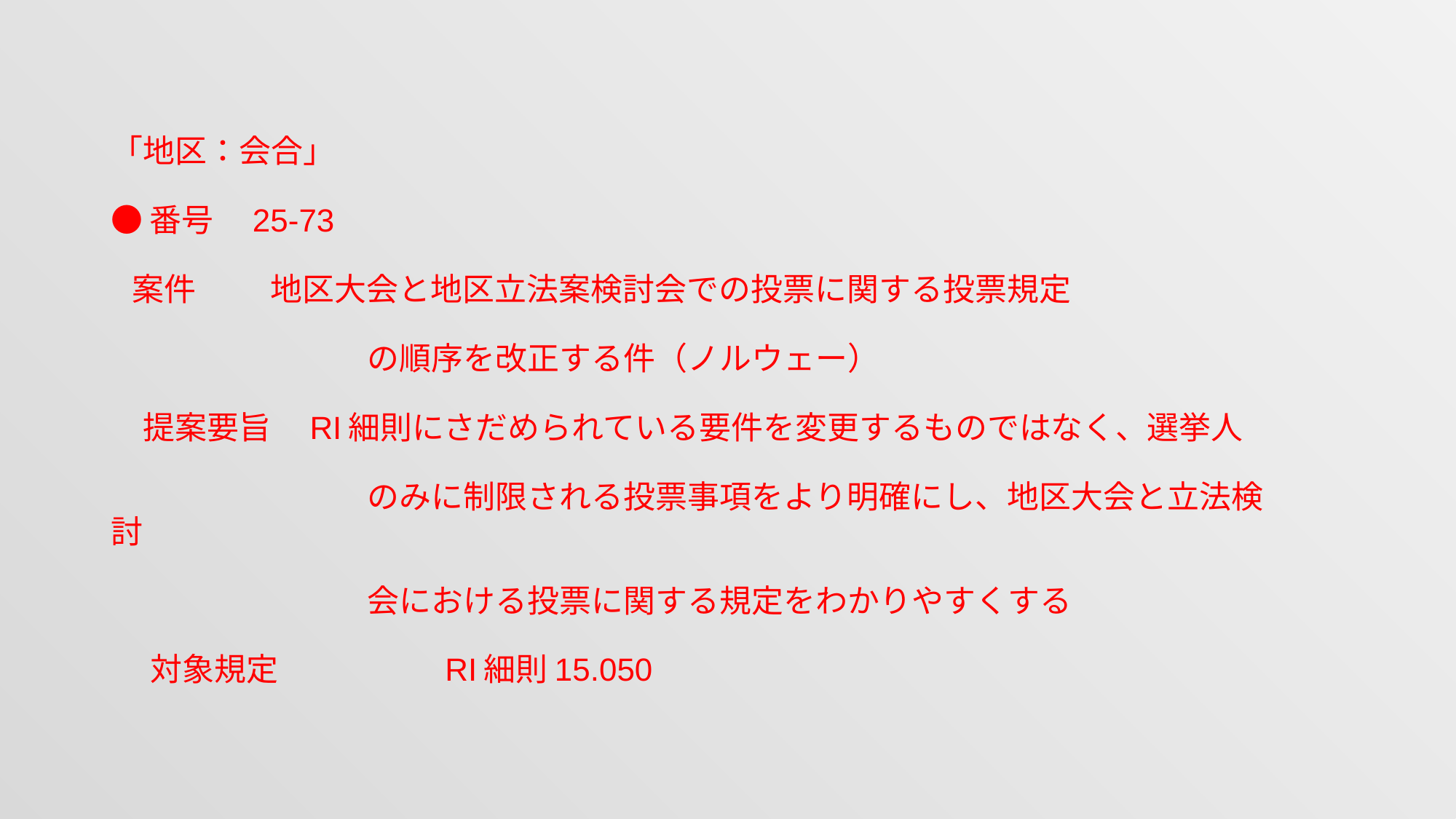

「地区：会合」

●番号　25-73

  案件　      地区大会と地区立法案検討会での投票に関する投票規定

　　　　　　　　の順序を改正する件（ノルウェー）

　提案要旨　RI細則にさだめられている要件を変更するものではなく、選挙人

　　　　　　　　のみに制限される投票事項をより明確にし、地区大会と立法検討

　　　　　　　　会における投票に関する規定をわかりやすくする

　 対象規定　　　　　RI細則15.050

#